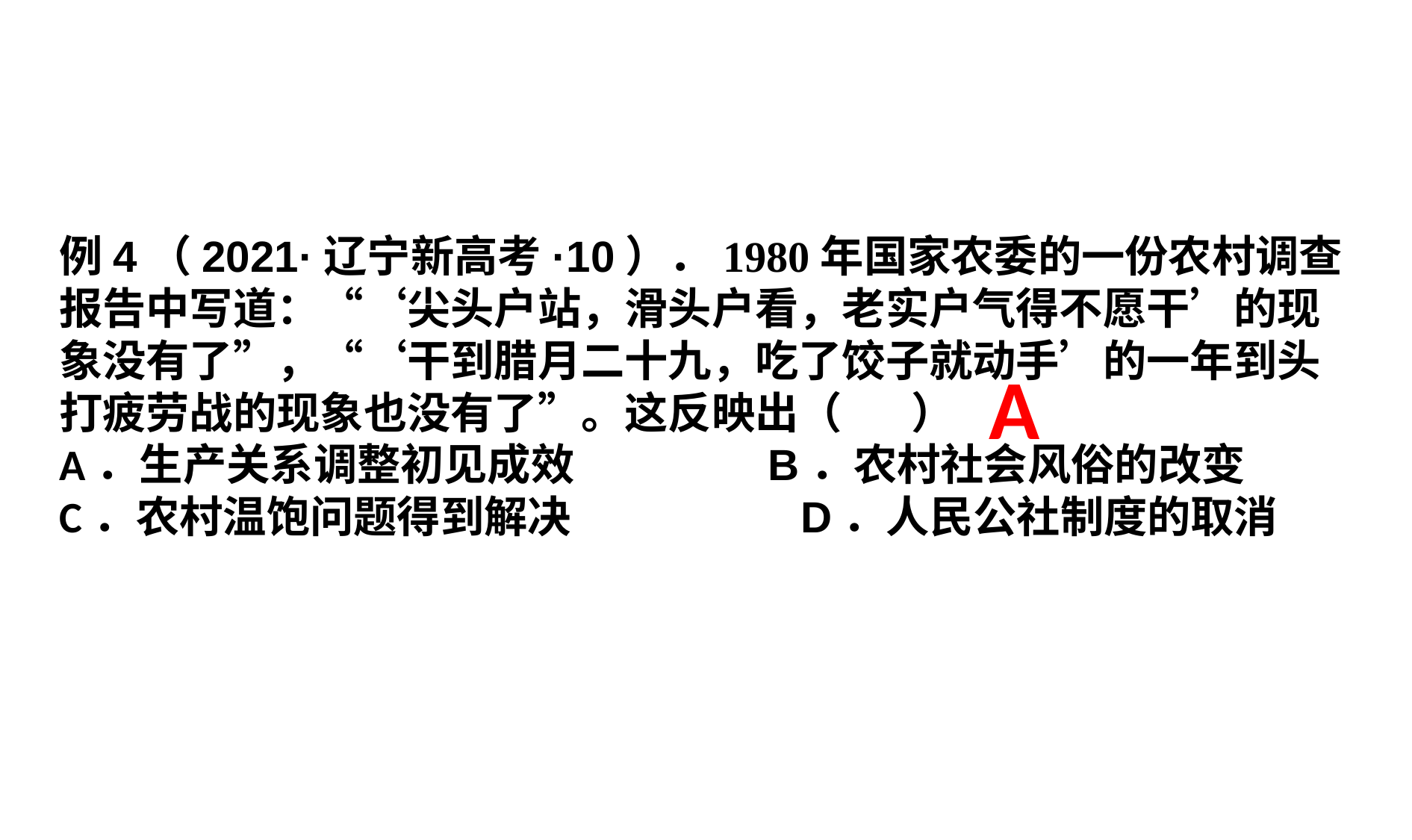

例4（2021·辽宁新高考·10）．1980年国家农委的一份农村调查报告中写道：“‘尖头户站，滑头户看，老实户气得不愿干’的现象没有了”，“‘干到腊月二十九，吃了饺子就动手’的一年到头打疲劳战的现象也没有了”。这反映出（       ）A．生产关系调整初见成效	              B．农村社会风俗的改变C．农村温饱问题得到解决	              D．人民公社制度的取消
A